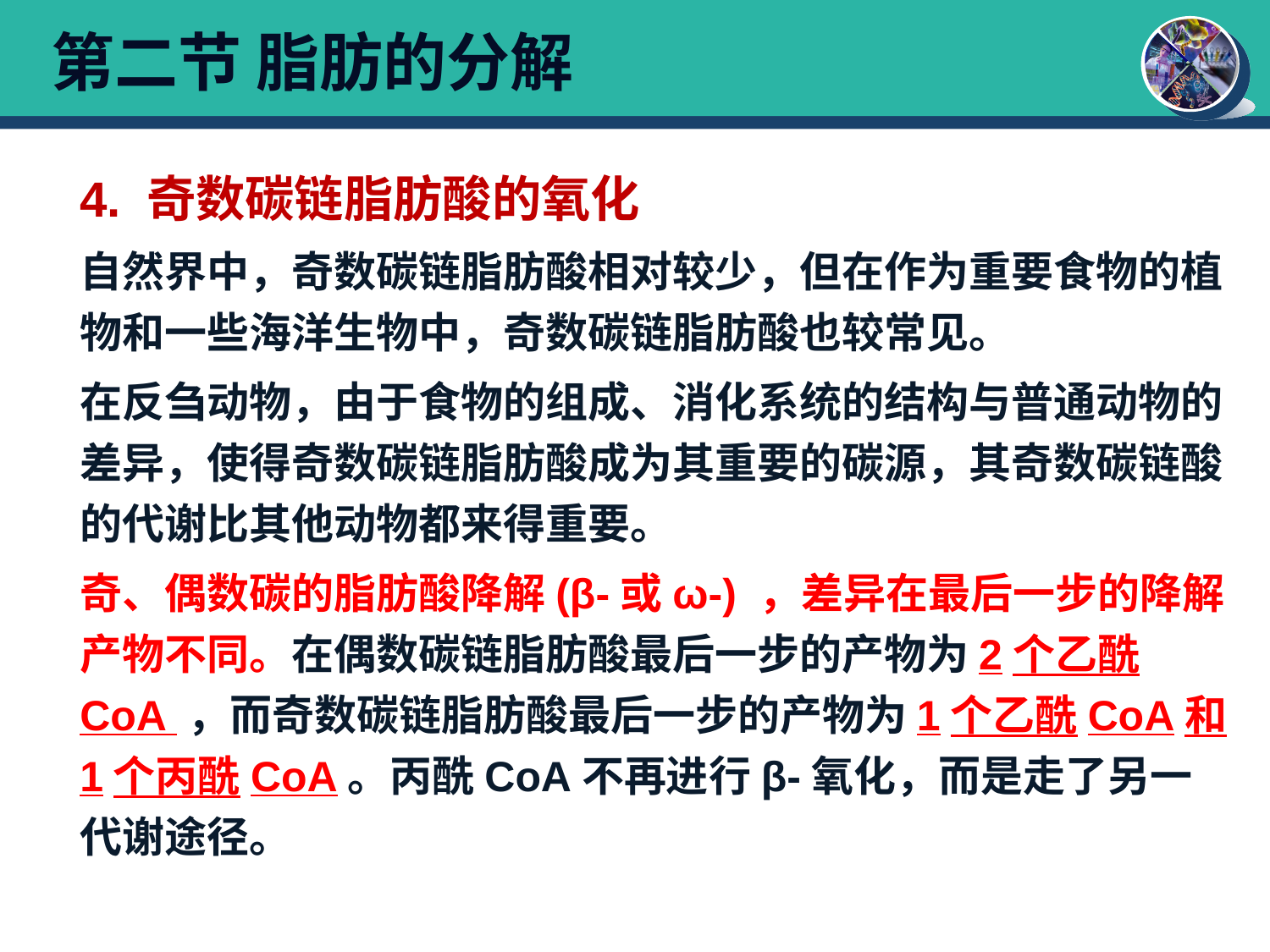

# 第二节 脂肪的分解
4. 奇数碳链脂肪酸的氧化
自然界中，奇数碳链脂肪酸相对较少，但在作为重要食物的植物和一些海洋生物中，奇数碳链脂肪酸也较常见。
在反刍动物，由于食物的组成、消化系统的结构与普通动物的差异，使得奇数碳链脂肪酸成为其重要的碳源，其奇数碳链酸的代谢比其他动物都来得重要。
奇、偶数碳的脂肪酸降解(β-或ω-) ，差异在最后一步的降解产物不同。在偶数碳链脂肪酸最后一步的产物为2个乙酰CoA ，而奇数碳链脂肪酸最后一步的产物为1个乙酰CoA和1个丙酰CoA。丙酰CoA不再进行β-氧化，而是走了另一代谢途径。